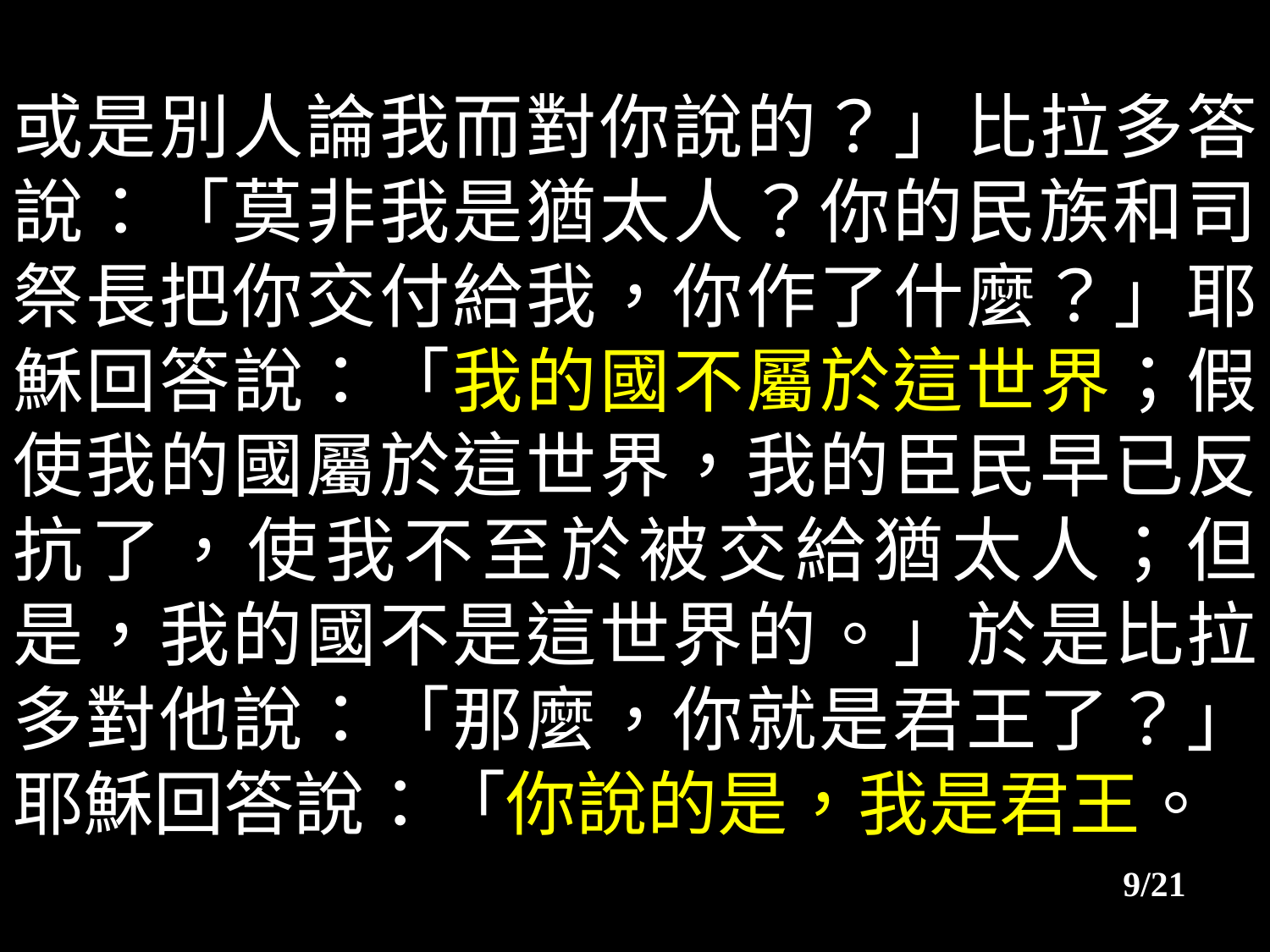

或是別人論我而對你說的？」比拉多答說：「莫非我是猶太人？你的民族和司祭長把你交付給我，你作了什麼？」耶穌回答說：「我的國不屬於這世界；假使我的國屬於這世界，我的臣民早已反抗了，使我不至於被交給猶太人；但是，我的國不是這世界的。」於是比拉多對他說：「那麼，你就是君王了？」耶穌回答說：「你說的是，我是君王。
9/21